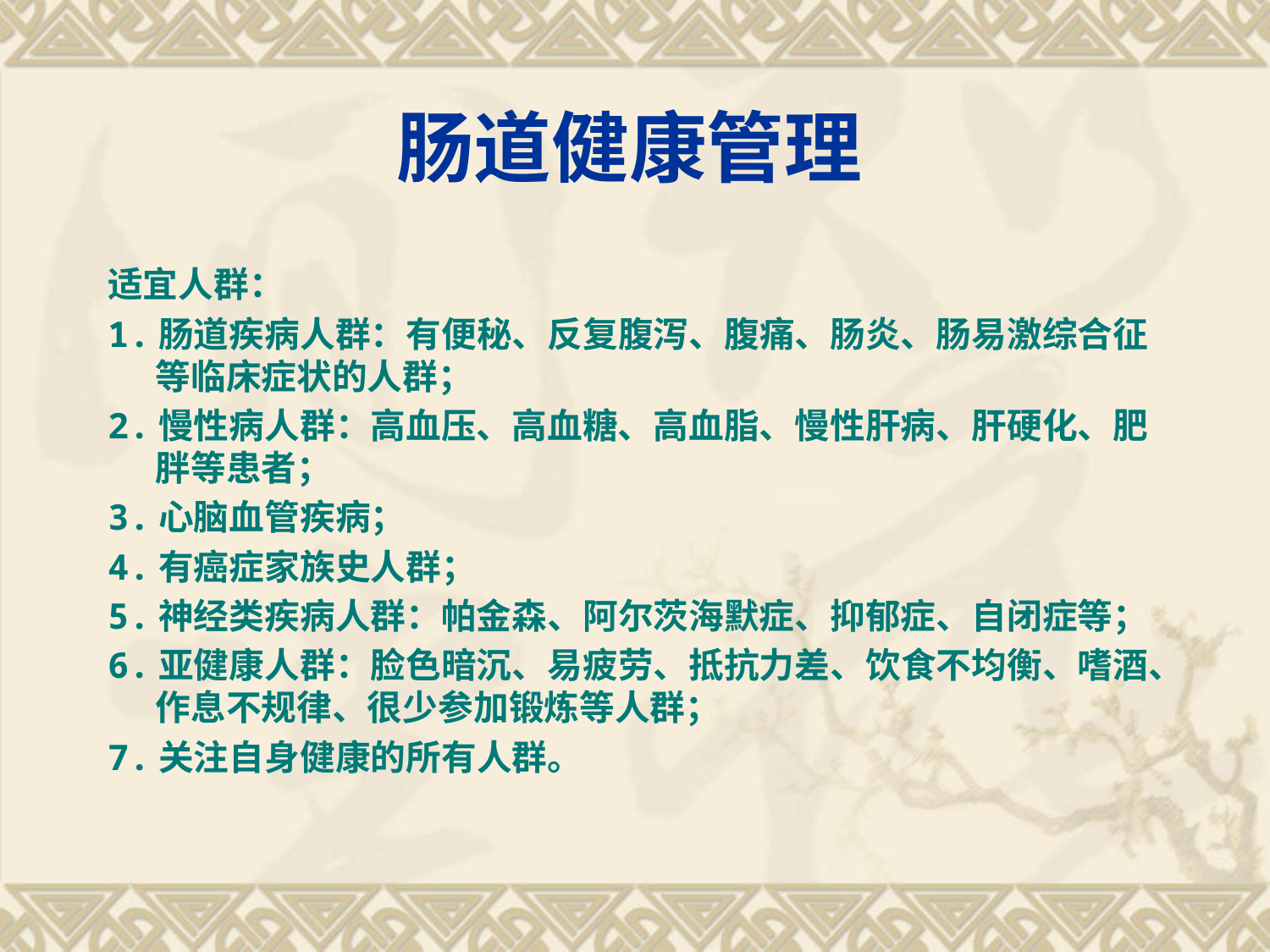

# 肠道健康管理
适宜人群：
1.肠道疾病人群：有便秘、反复腹泻、腹痛、肠炎、肠易激综合征等临床症状的人群；
2.慢性病人群：高血压、高血糖、高血脂、慢性肝病、肝硬化、肥胖等患者；
3.心脑血管疾病；
4.有癌症家族史人群；
5.神经类疾病人群：帕金森、阿尔茨海默症、抑郁症、自闭症等；
6.亚健康人群：脸色暗沉、易疲劳、抵抗力差、饮食不均衡、嗜酒、作息不规律、很少参加锻炼等人群；
7.关注自身健康的所有人群。